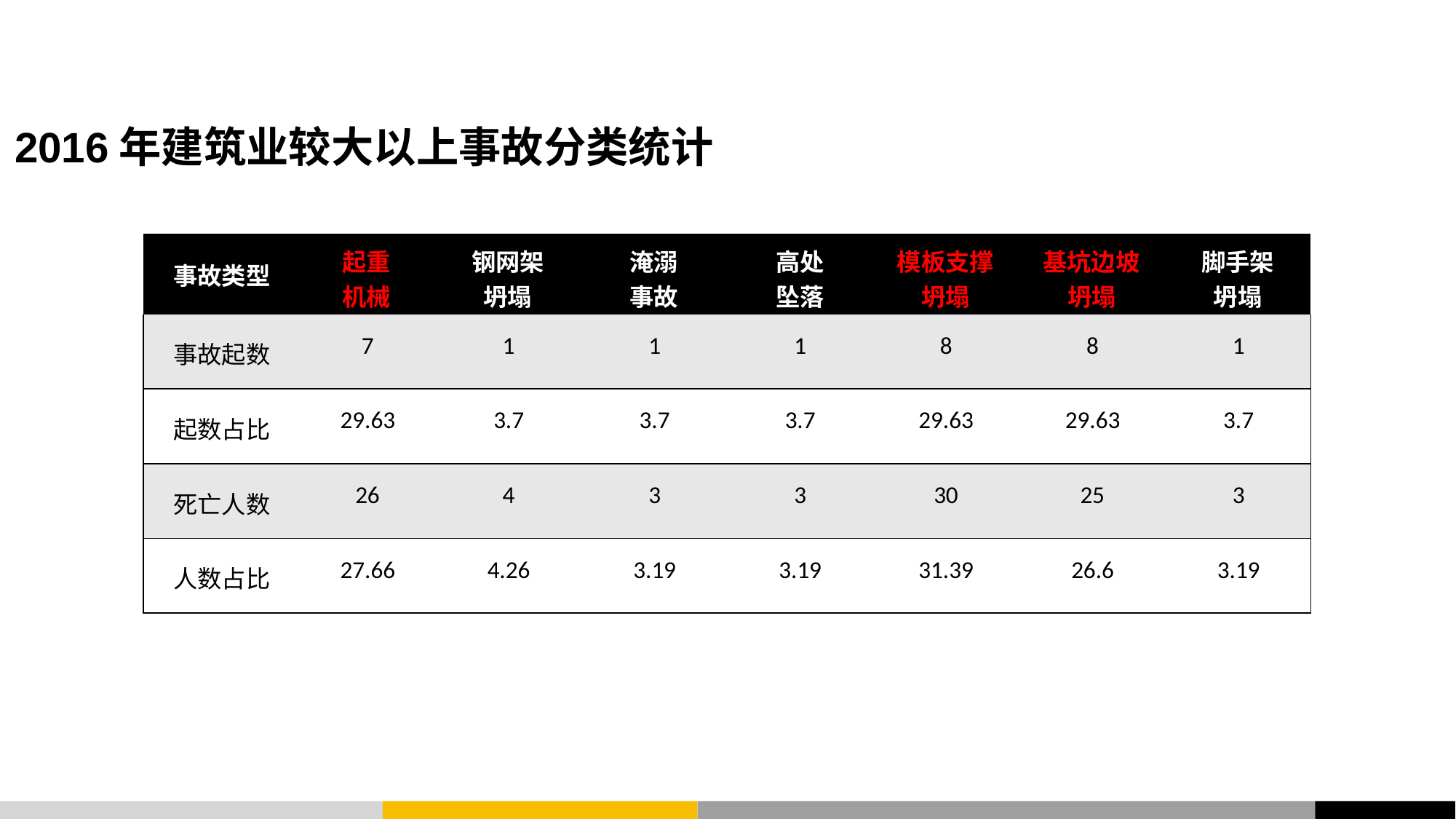

# 2016年建筑业较大以上事故分类统计
| 事故类型 | 起重 机械 | 钢网架 坍塌 | 淹溺 事故 | 高处 坠落 | 模板支撑 坍塌 | 基坑边坡 坍塌 | 脚手架 坍塌 |
| --- | --- | --- | --- | --- | --- | --- | --- |
| 事故起数 | 7 | 1 | 1 | 1 | 8 | 8 | 1 |
| 起数占比 | 29.63 | 3.7 | 3.7 | 3.7 | 29.63 | 29.63 | 3.7 |
| 死亡人数 | 26 | 4 | 3 | 3 | 30 | 25 | 3 |
| 人数占比 | 27.66 | 4.26 | 3.19 | 3.19 | 31.39 | 26.6 | 3.19 |